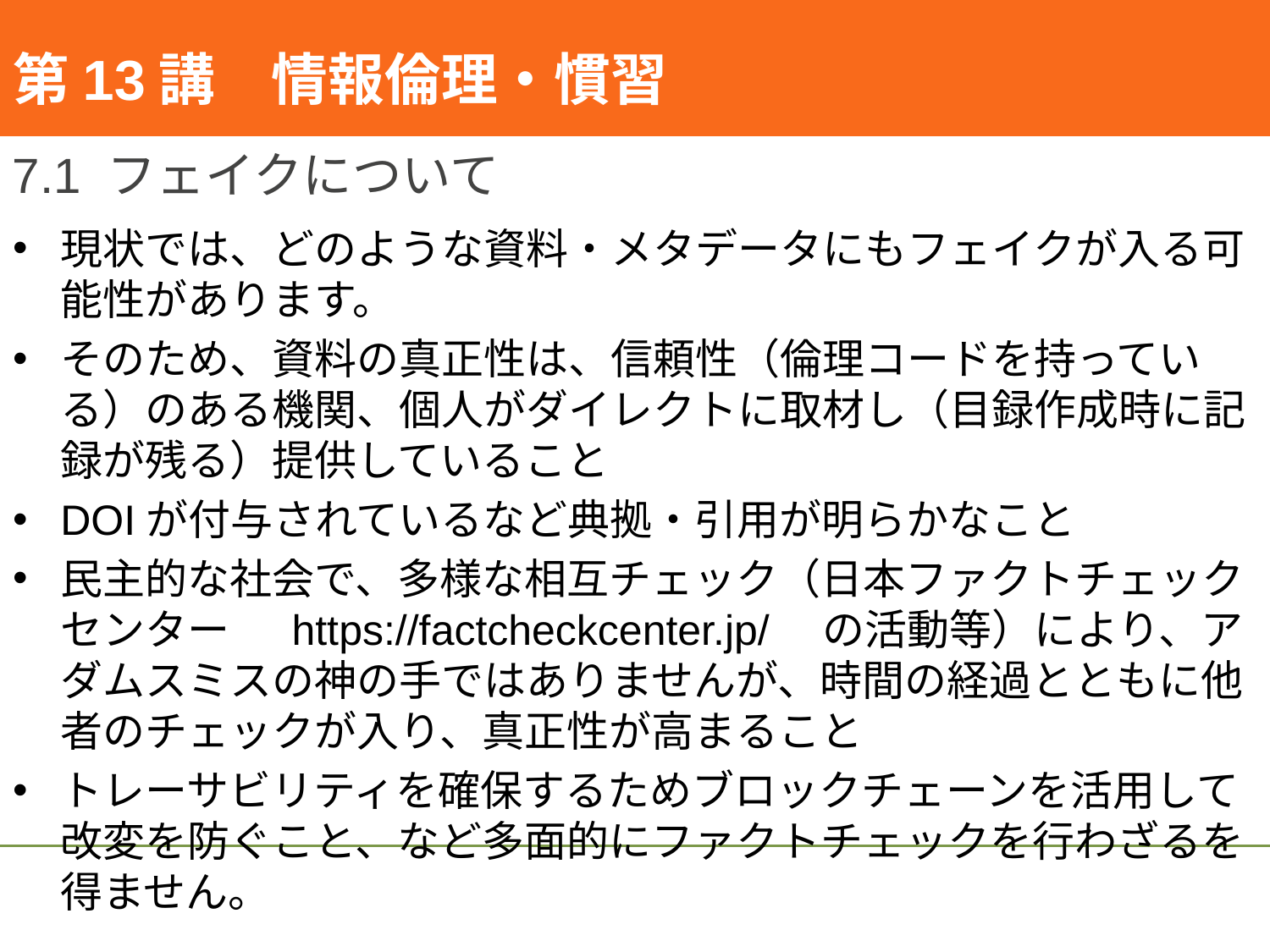

#
第13講　情報倫理・慣習
7.1 フェイクについて
現状では、どのような資料・メタデータにもフェイクが入る可能性があります。
そのため、資料の真正性は、信頼性（倫理コードを持っている）のある機関、個人がダイレクトに取材し（目録作成時に記録が残る）提供していること
DOIが付与されているなど典拠・引用が明らかなこと
民主的な社会で、多様な相互チェック（日本ファクトチェックセンター　 https://factcheckcenter.jp/　の活動等）により、アダムスミスの神の手ではありませんが、時間の経過とともに他者のチェックが入り、真正性が高まること
トレーサビリティを確保するためブロックチェーンを活用して改変を防ぐこと、など多面的にファクトチェックを行わざるを得ません。